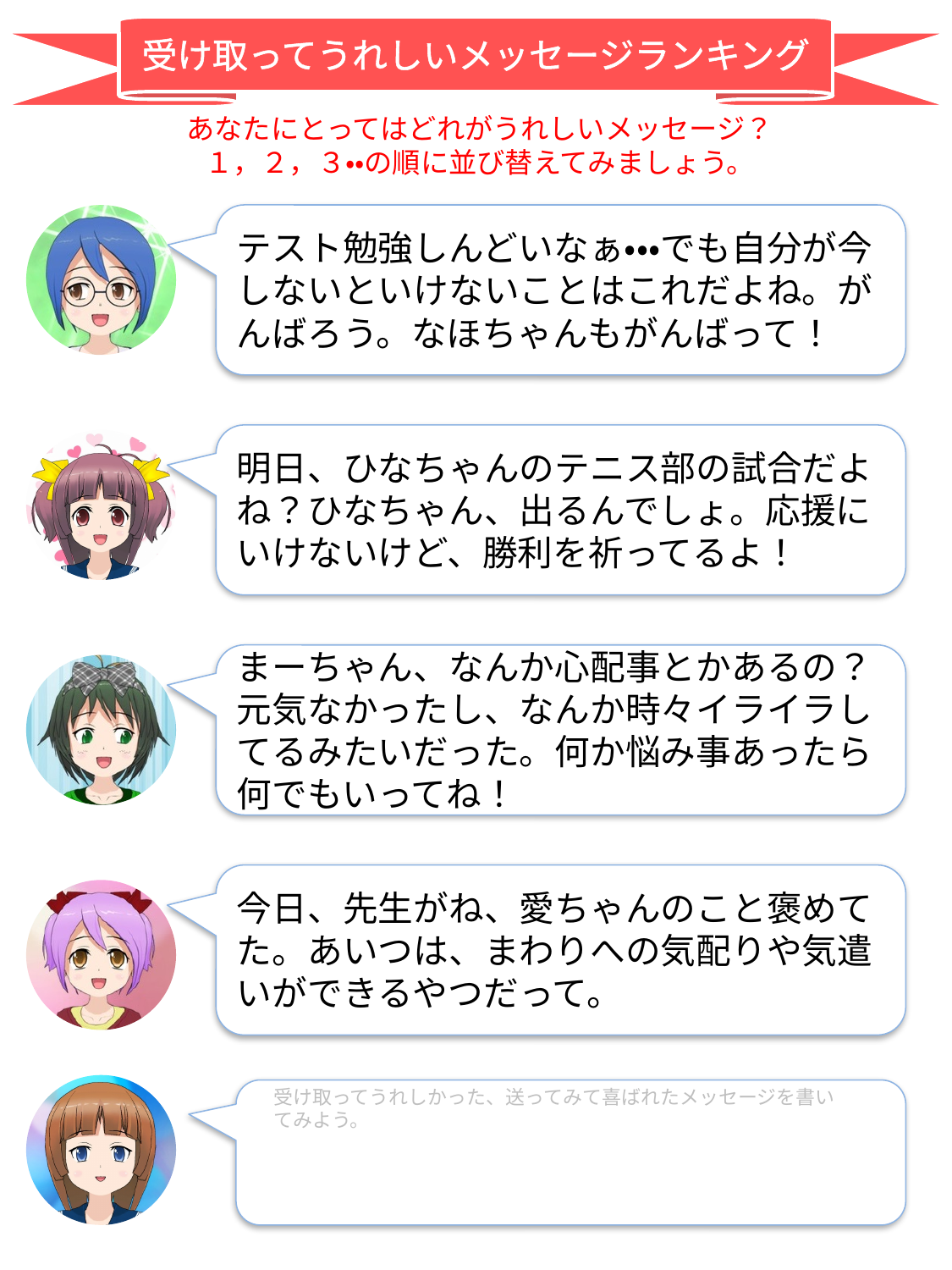

受け取ってうれしいメッセージランキング
あなたにとってはどれがうれしいメッセージ？
１，２，３・・の順に並び替えてみましょう。

テスト勉強しんどいなぁ・・・でも自分が今しないといけないことはこれだよね。がんばろう。なほちゃんもがんばって！
明日、ひなちゃんのテニス部の試合だよね？ひなちゃん、出るんでしょ。応援にいけないけど、勝利を祈ってるよ！

まーちゃん、なんか心配事とかあるの？元気なかったし、なんか時々イライラしてるみたいだった。何か悩み事あったら何でもいってね！

今日、先生がね、愛ちゃんのこと褒めてた。あいつは、まわりへの気配りや気遣いができるやつだって。

受け取ってうれしかった、送ってみて喜ばれたメッセージを書いてみよう。